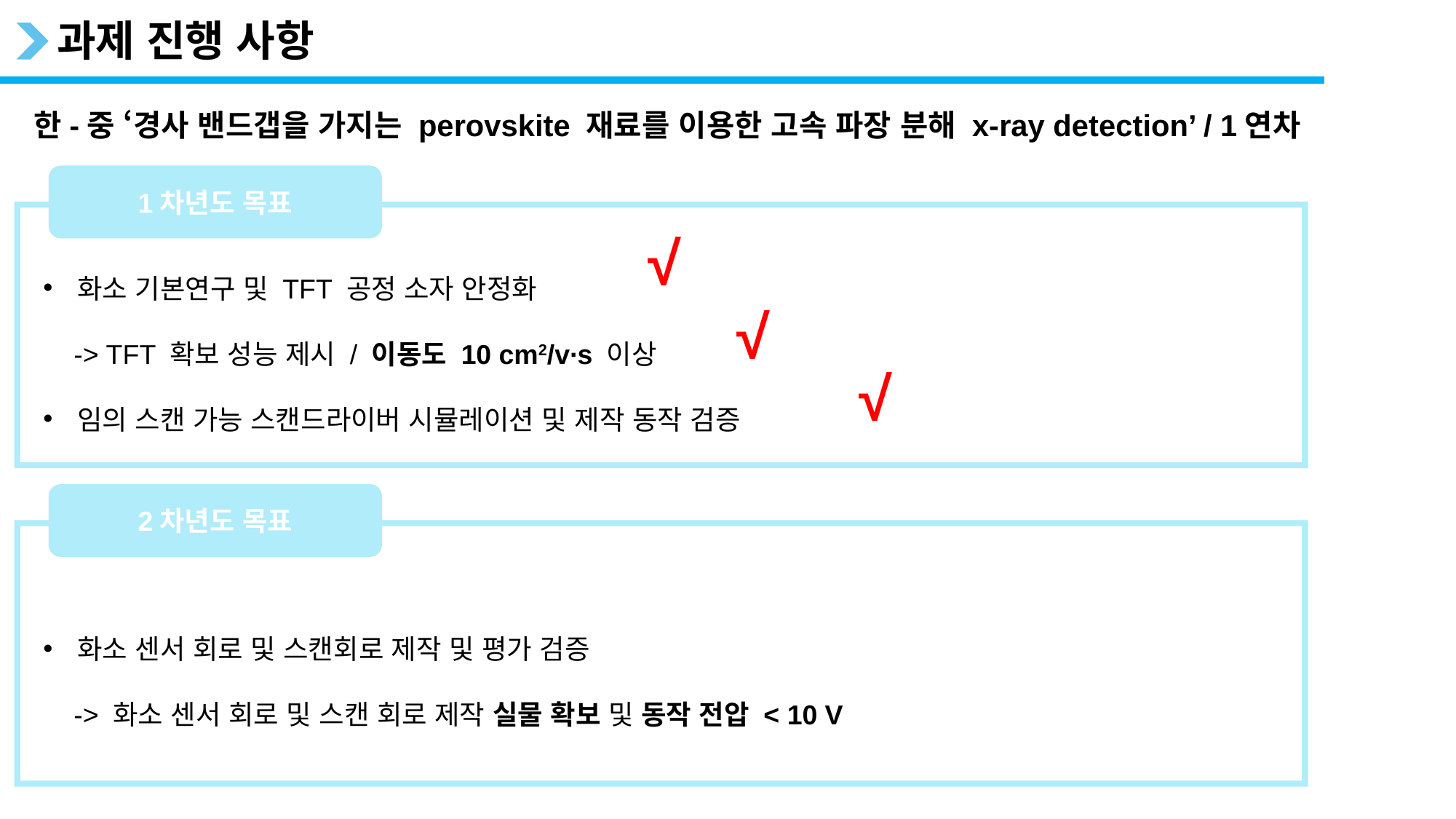

과제 진행 사항

한-중 ‘경사 밴드갭을 가지는 perovskite 재료를 이용한 고속 파장 분해 x-ray detection’ / 1연차
1차년도 목표

√
화소 기본연구 및 TFT 공정 소자 안정화
    -> TFT 확보 성능 제시 / 이동도 10 cm2/v∙s 이상
임의 스캔 가능 스캔드라이버 시뮬레이션 및 제작 동작 검증
√
√
2차년도 목표

화소 센서 회로 및 스캔회로 제작 및 평가 검증
    -> 화소 센서 회로 및 스캔 회로 제작 실물 확보 및 동작 전압 < 10 V